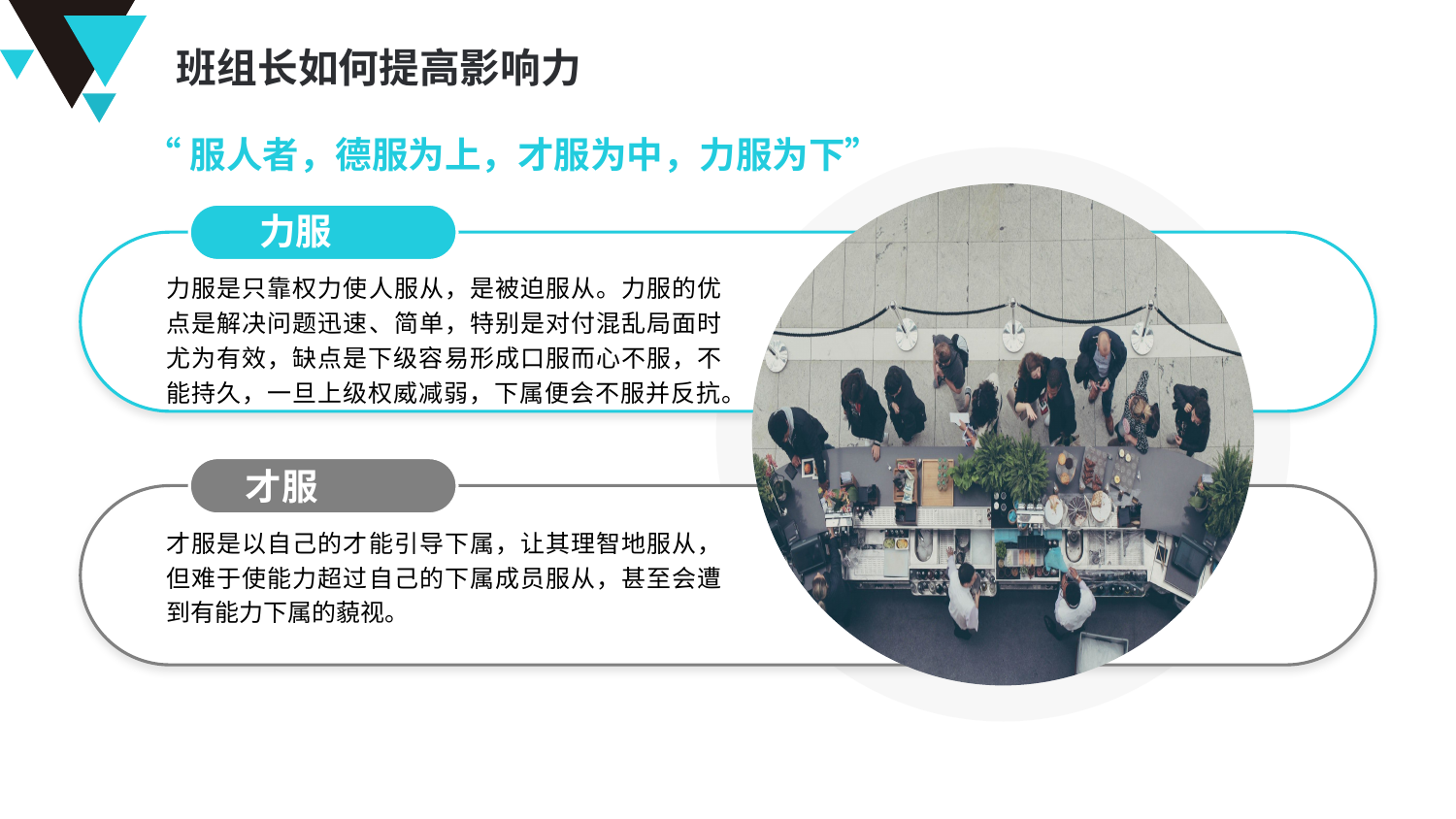

班组长如何提高影响力
“服人者，德服为上，才服为中，力服为下”

力服
力服是只靠权力使人服从，是被迫服从。力服的优点是解决问题迅速、简单，特别是对付混乱局面时尤为有效，缺点是下级容易形成口服而心不服，不能持久，一旦上级权威减弱，下属便会不服并反抗。
才服
才服是以自己的才能引导下属，让其理智地服从，但难于使能力超过自己的下属成员服从，甚至会遭到有能力下属的藐视。